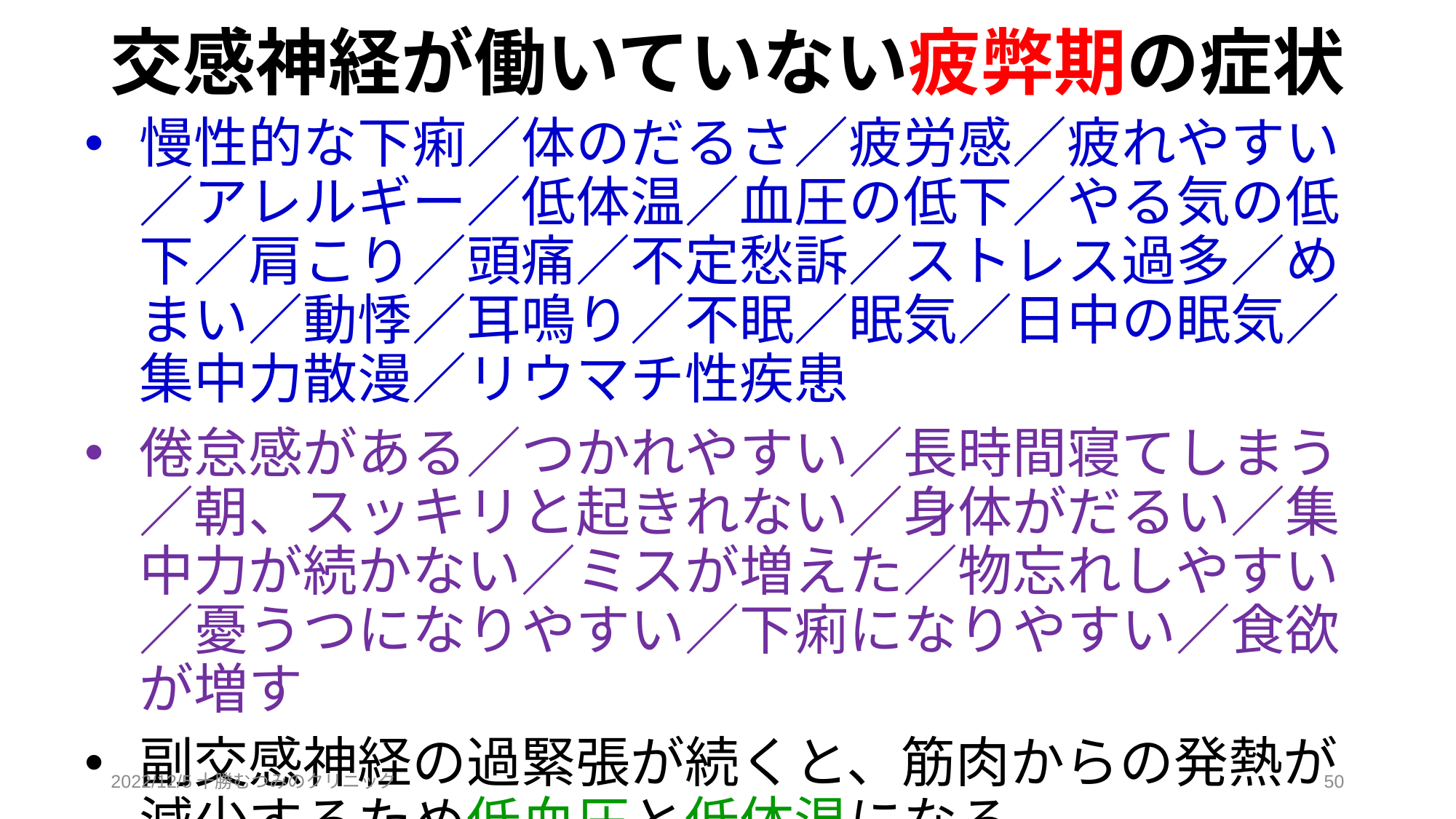

# 交感神経が働いていない疲弊期の症状
慢性的な下痢／体のだるさ／疲労感／疲れやすい／アレルギー／低体温／血圧の低下／やる気の低下／肩こり／頭痛／不定愁訴／ストレス過多／めまい／動悸／耳鳴り／不眠／眠気／日中の眠気／集中力散漫／リウマチ性疾患
倦怠感がある／つかれやすい／長時間寝てしまう／朝、スッキリと起きれない／身体がだるい／集中力が続かない／ミスが増えた／物忘れしやすい／憂うつになりやすい／下痢になりやすい／食欲が増す
副交感神経の過緊張が続くと、筋肉からの発熱が減少するため低血圧と低体温になる

2022/12/5十勝むつみのクリニック
50